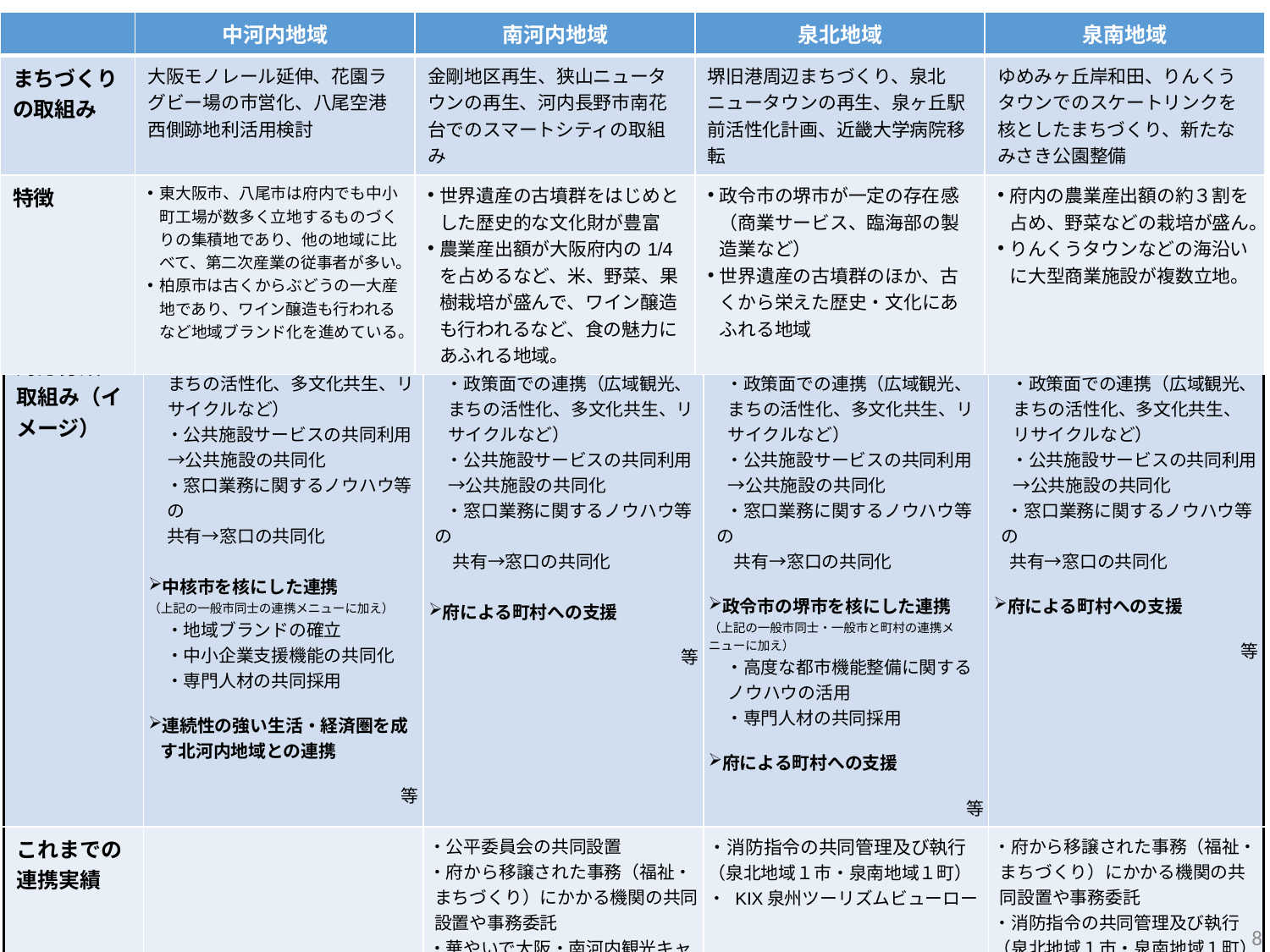

|  | 中河内地域 | 南河内地域 | 泉北地域 | 泉南地域 |
| --- | --- | --- | --- | --- |
| まちづくりの取組み | 大阪モノレール延伸、花園ラグビー場の市営化、八尾空港西側跡地利活用検討 | 金剛地区再生、狭山ニュータウンの再生、河内長野市南花台でのスマートシティの取組み | 堺旧港周辺まちづくり、泉北ニュータウンの再生、泉ヶ丘駅前活性化計画、近畿大学病院移転 | ゆめみヶ丘岸和田、りんくうタウンでのスケートリンクを核としたまちづくり、新たなみさき公園整備 |
| 特徴 | 東大阪市、八尾市は府内でも中小町工場が数多く立地するものづくりの集積地であり、他の地域に比べて、第二次産業の従事者が多い。 柏原市は古くからぶどうの一大産地であり、ワイン醸造も行われるなど地域ブランド化を進めている。 | 世界遺産の古墳群をはじめとした歴史的な文化財が豊富 農業産出額が大阪府内の1/4を占めるなど、米、野菜、果樹栽培が盛んで、ワイン醸造も行われるなど、食の魅力にあふれる地域。 | 政令市の堺市が一定の存在感（商業サービス、臨海部の製造業など） 世界遺産の古墳群のほか、古くから栄えた歴史・文化にあふれる地域 | 府内の農業産出額の約３割を占め、野菜などの栽培が盛ん。 りんくうタウンなどの海沿いに大型商業施設が複数立地。 |
| 考えられる対応分類と取組み（イメージ） | 一般市同士の連携 　・政策面での連携（広域観光、まちの活性化、多文化共生、リサイクルなど） 　・公共施設サービスの共同利用 →公共施設の共同化 　・窓口業務に関するノウハウ等の 共有→窓口の共同化 　 中核市を核にした連携 （上記の一般市同士の連携メニューに加え） 　・地域ブランドの確立 　・中小企業支援機能の共同化 　・専門人材の共同採用 連続性の強い生活・経済圏を成す北河内地域との連携 等 | 一般市同士・一般市と町村の連携 　・政策面での連携（広域観光、まちの活性化、多文化共生、リサイクルなど） 　・公共施設サービスの共同利用 →公共施設の共同化 　・窓口業務に関するノウハウ等の 　共有→窓口の共同化 　 府による町村への支援 等 | 一般市同士・一般市と町村の連携 　・政策面での連携（広域観光、まちの活性化、多文化共生、リサイクルなど） 　・公共施設サービスの共同利用 →公共施設の共同化 　・窓口業務に関するノウハウ等の 　共有→窓口の共同化 政令市の堺市を核にした連携 （上記の一般市同士・一般市と町村の連携メニューに加え） 　・高度な都市機能整備に関するノウハウの活用 　・専門人材の共同採用 府による町村への支援 等 | 一般市同士・一般市と町村の連携 　・政策面での連携（広域観光、まちの活性化、多文化共生、リサイクルなど） 　・公共施設サービスの共同利用 →公共施設の共同化 ・窓口業務に関するノウハウ等の 共有→窓口の共同化 府による町村への支援 等 |
| --- | --- | --- | --- | --- |
| これまでの連携実績 |  | ・公平委員会の共同設置 ・府から移譲された事務（福祉・まちづくり）にかかる機関の共同設置や事務委託 ・華やいで大阪・南河内観光キャンペーン協議会 | ・消防指令の共同管理及び執行 （泉北地域１市・泉南地域１町） ・ KIX泉州ツーリズムビューロー | ・府から移譲された事務（福祉・まちづくり）にかかる機関の共同設置や事務委託 ・消防指令の共同管理及び執行 （泉北地域１市・泉南地域１町） ・ KIX泉州ツーリズムビューロー |
8